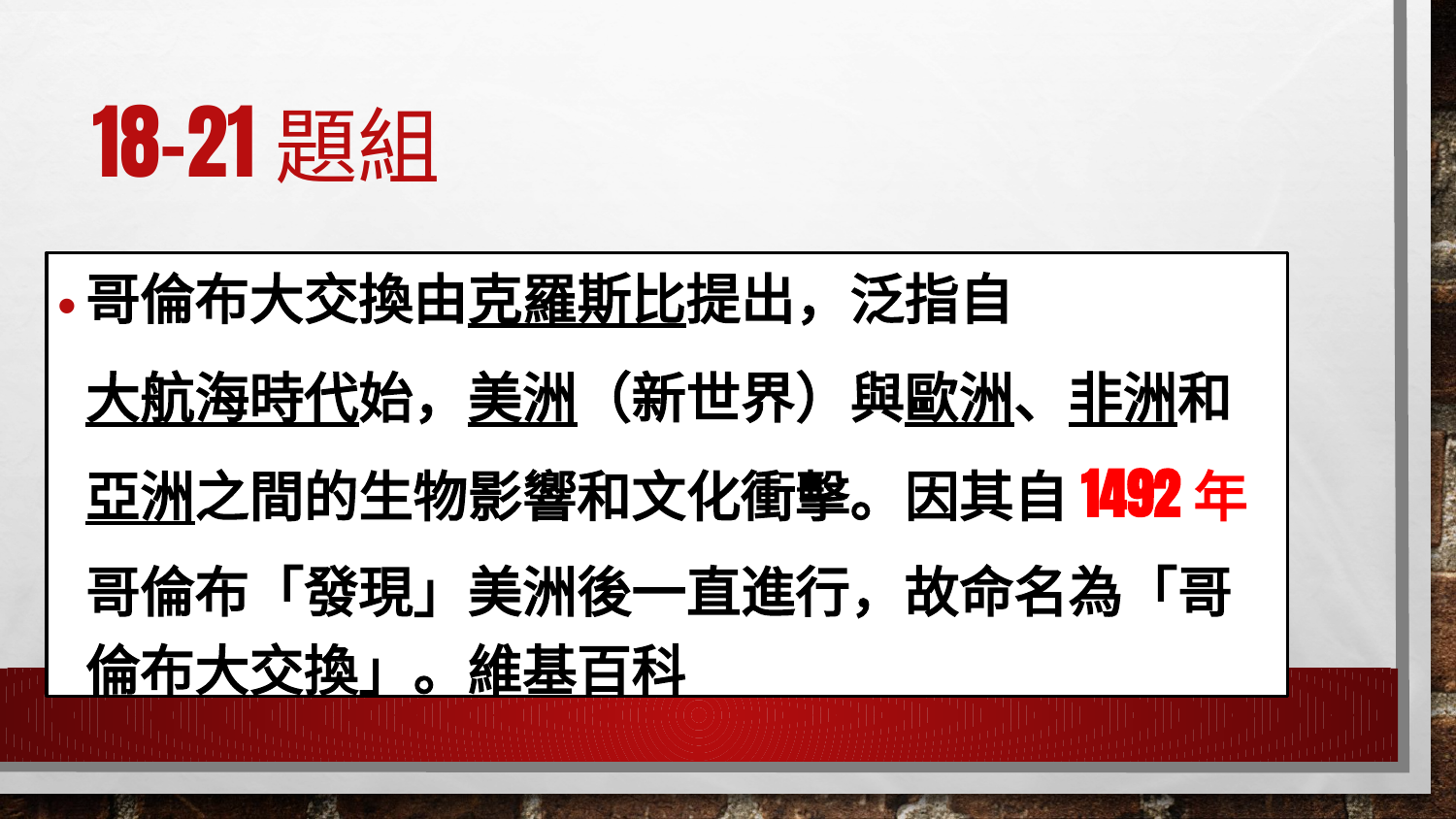

# 18-21題組
哥倫布大交換由克羅斯比提出，泛指自大航海時代始，美洲（新世界）與歐洲、非洲和亞洲之間的生物影響和文化衝擊。因其自1492年哥倫布「發現」美洲後一直進行，故命名為「哥倫布大交換」。維基百科